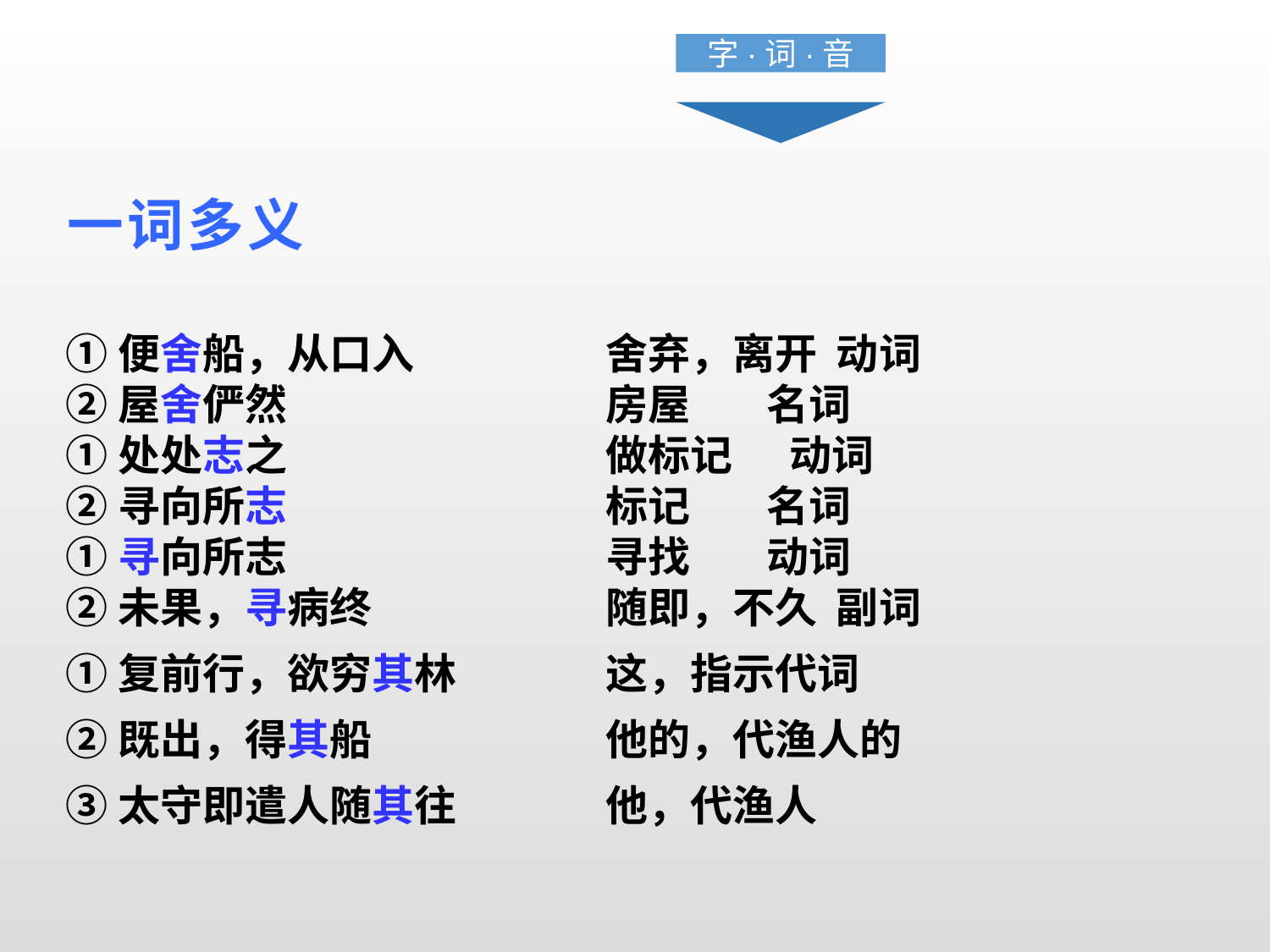

字·词·音

一词多义
①便舍船，从口入
②屋舍俨然
①处处志之
②寻向所志
①寻向所志
②未果，寻病终
①复前行，欲穷其林
②既出，得其船
③太守即遣人随其往

舍弃，离开  动词
房屋        名词
做标记      动词
标记        名词
寻找        动词
随即，不久  副词
这，指示代词
他的，代渔人的
他，代渔人